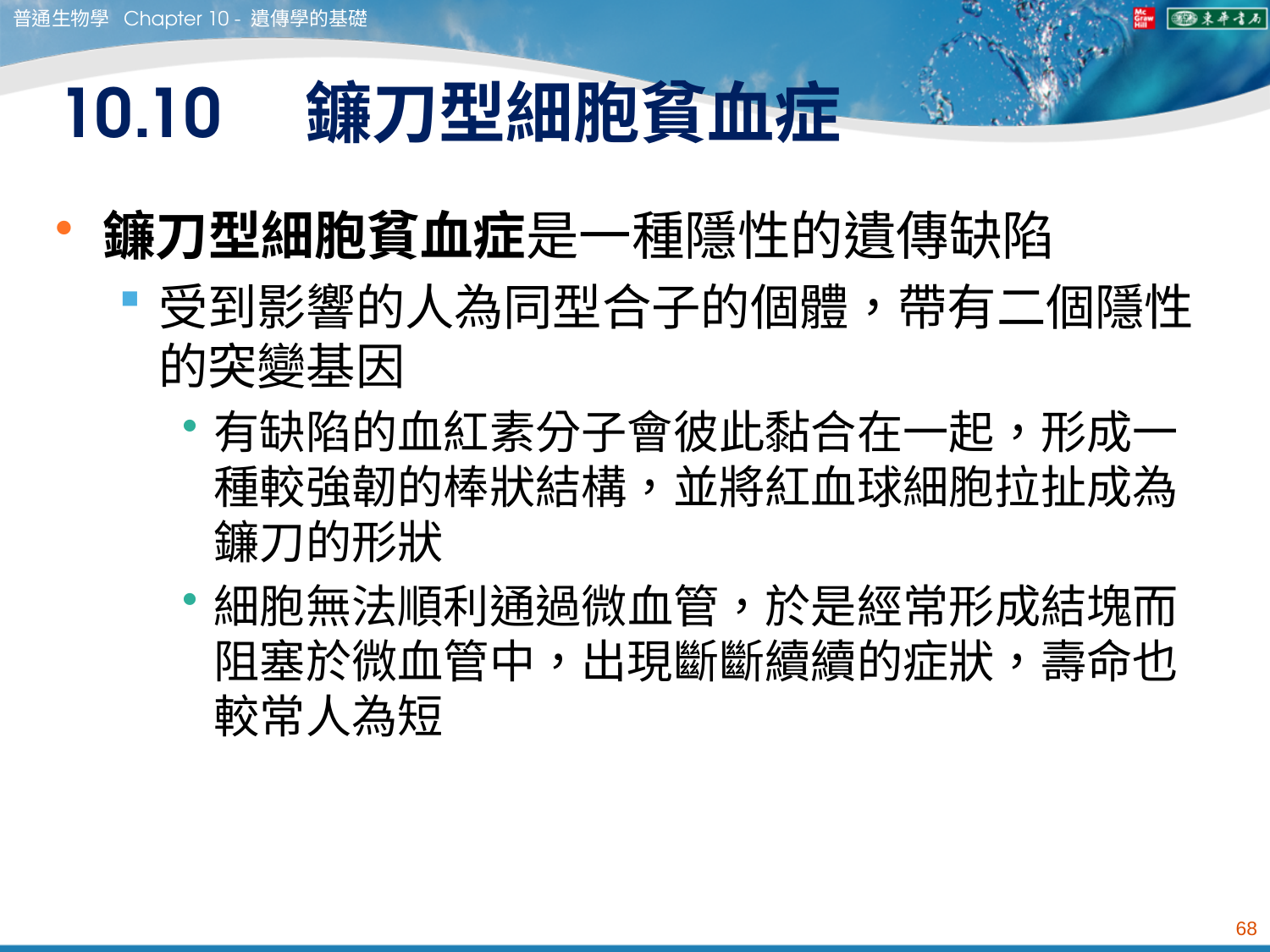

普通生物學  Chapter 10 - 遺傳學的基礎
# 10.10　鐮刀型細胞貧血症
鐮刀型細胞貧血症是一種隱性的遺傳缺陷
受到影響的人為同型合子的個體，帶有二個隱性的突變基因
有缺陷的血紅素分子會彼此黏合在一起，形成一種較強韌的棒狀結構，並將紅血球細胞拉扯成為鐮刀的形狀
細胞無法順利通過微血管，於是經常形成結塊而阻塞於微血管中，出現斷斷續續的症狀，壽命也較常人為短
68